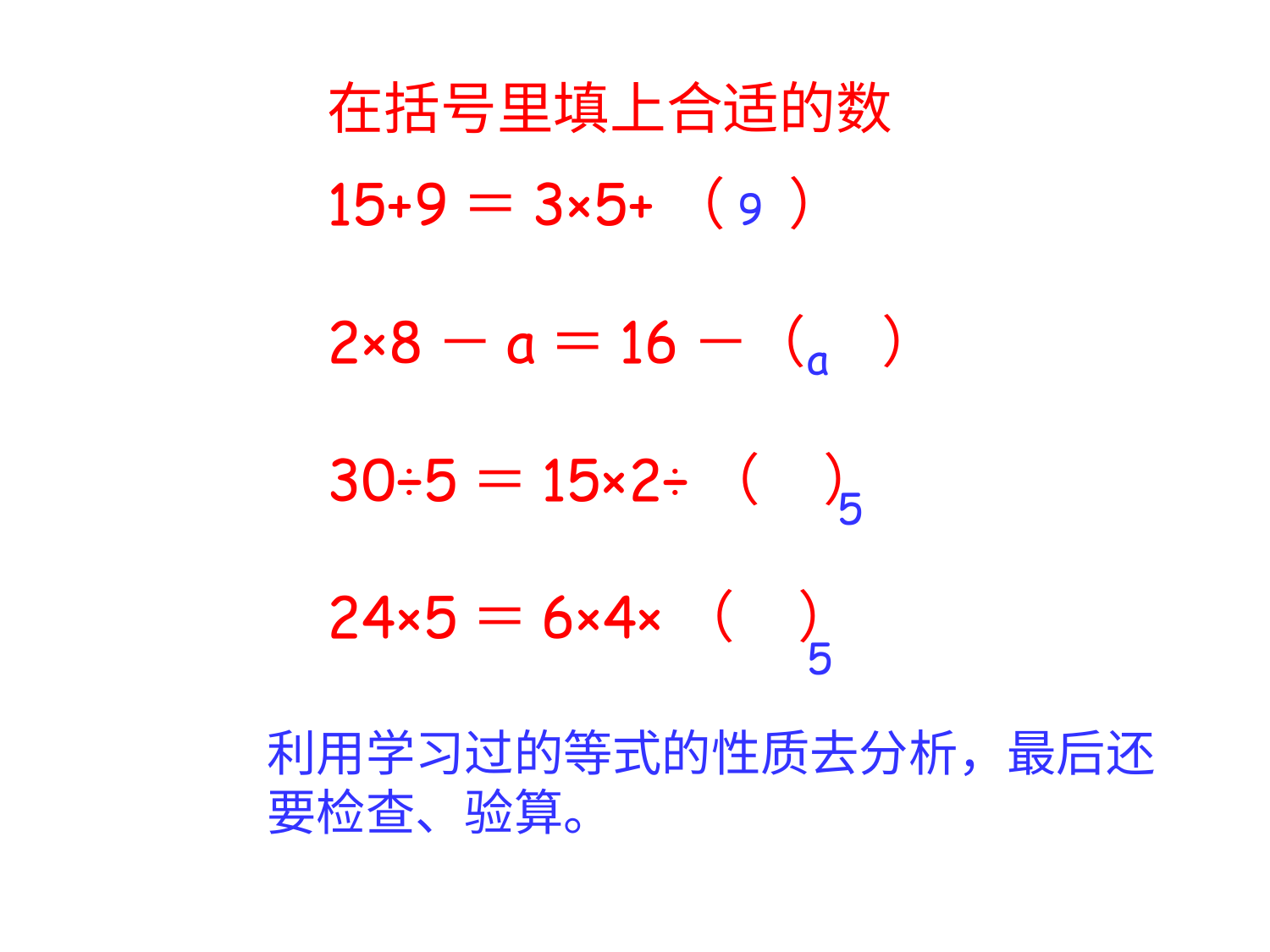

在括号里填上合适的数
15+9＝3×5+（     ）

2×8－a＝16－（      ）

30÷5＝15×2÷（     ）

24×5＝6×4×（     ）
9
a
5
5
利用学习过的等式的性质去分析，最后还要检查、验算。